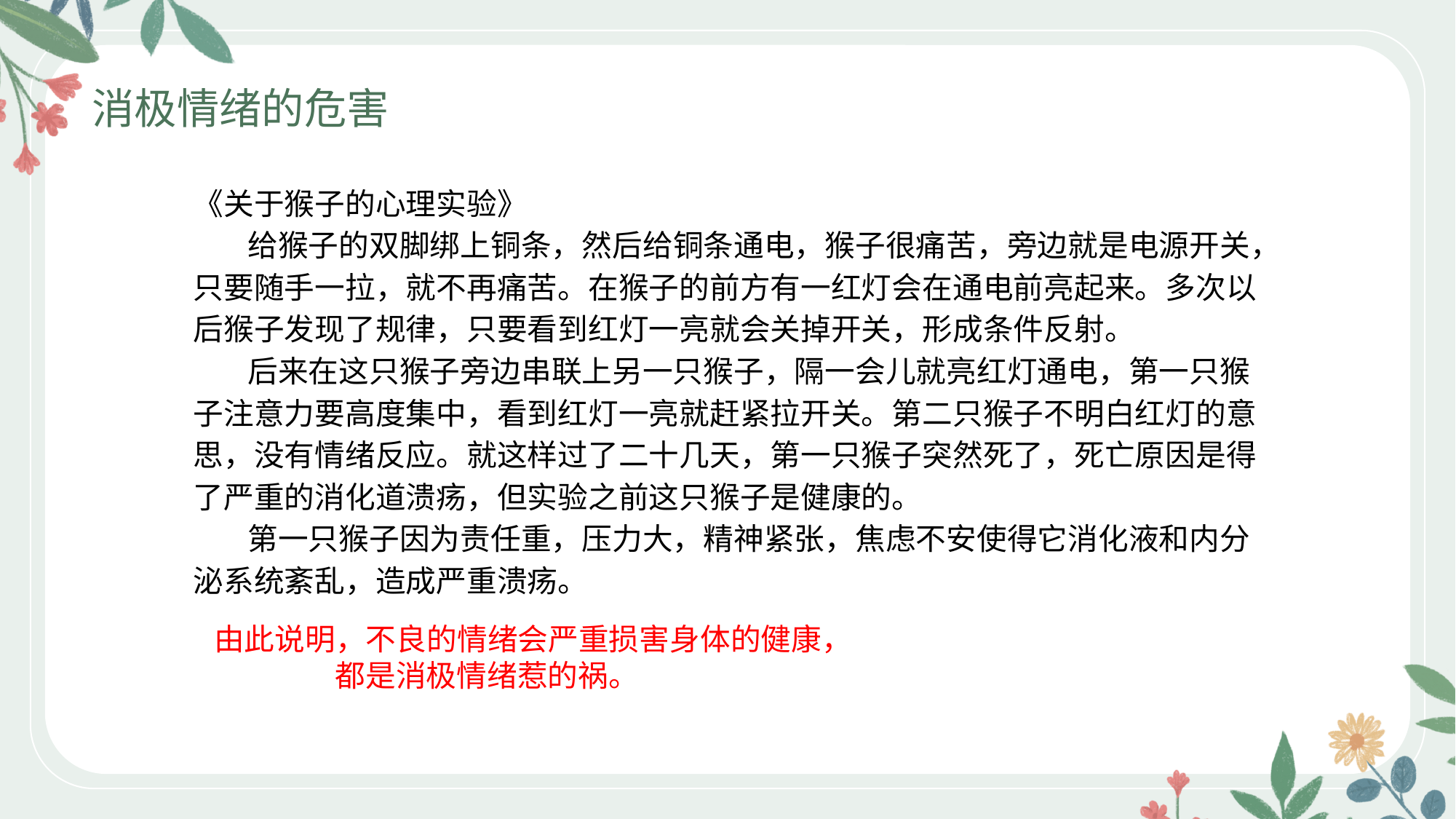

消极情绪的危害
《关于猴子的心理实验》
       给猴子的双脚绑上铜条，然后给铜条通电，猴子很痛苦，旁边就是电源开关，只要随手一拉，就不再痛苦。在猴子的前方有一红灯会在通电前亮起来。多次以后猴子发现了规律，只要看到红灯一亮就会关掉开关，形成条件反射。
       后来在这只猴子旁边串联上另一只猴子，隔一会儿就亮红灯通电，第一只猴子注意力要高度集中，看到红灯一亮就赶紧拉开关。第二只猴子不明白红灯的意思，没有情绪反应。就这样过了二十几天，第一只猴子突然死了，死亡原因是得了严重的消化道溃疡，但实验之前这只猴子是健康的。
       第一只猴子因为责任重，压力大，精神紧张，焦虑不安使得它消化液和内分泌系统紊乱，造成严重溃疡。
  由此说明，不良的情绪会严重损害身体的健康，
                    都是消极情绪惹的祸。